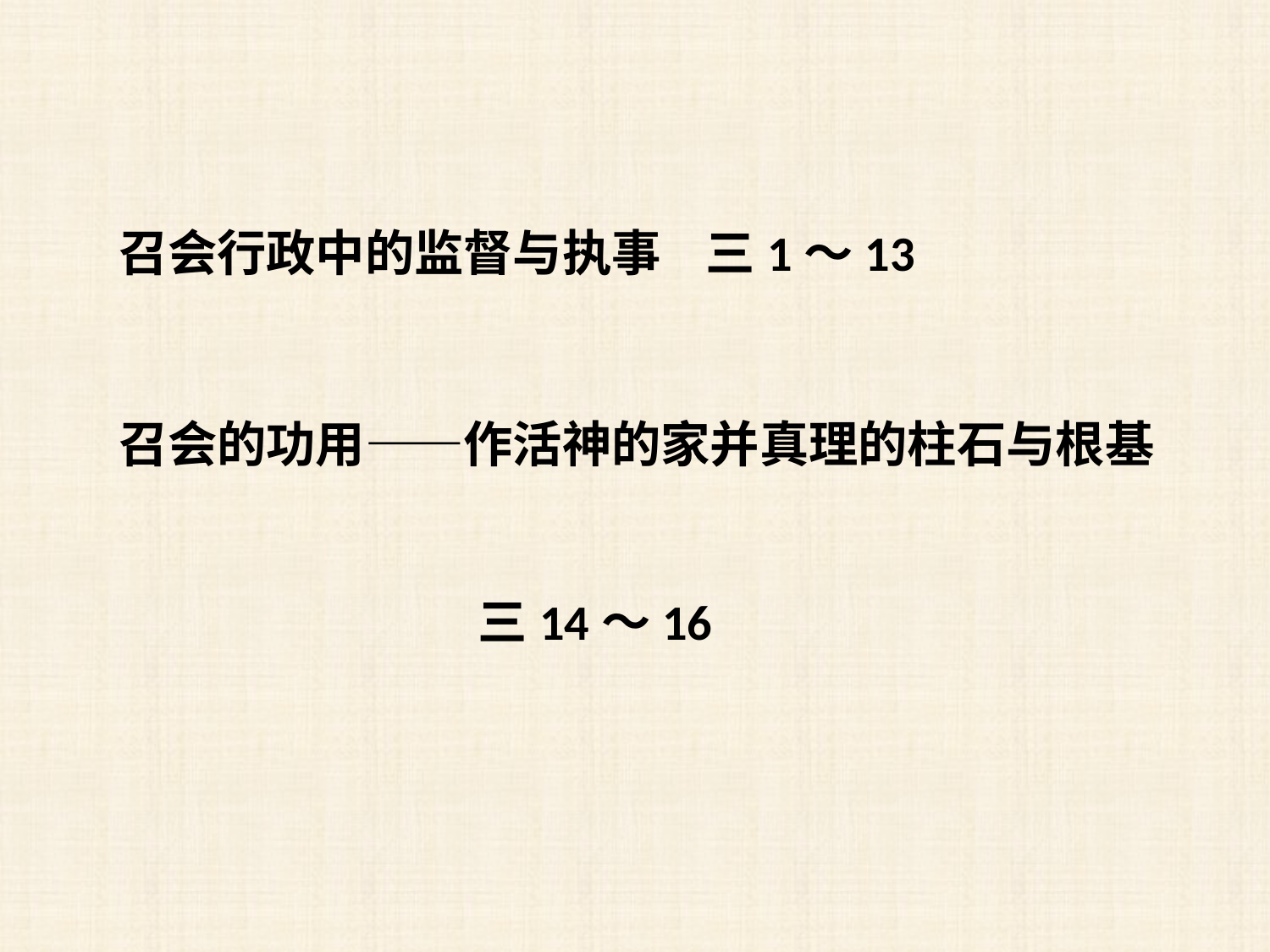

召会行政中的监督与执事    三1～13
召会的功用——作活神的家并真理的柱石与根基
                               三14～16